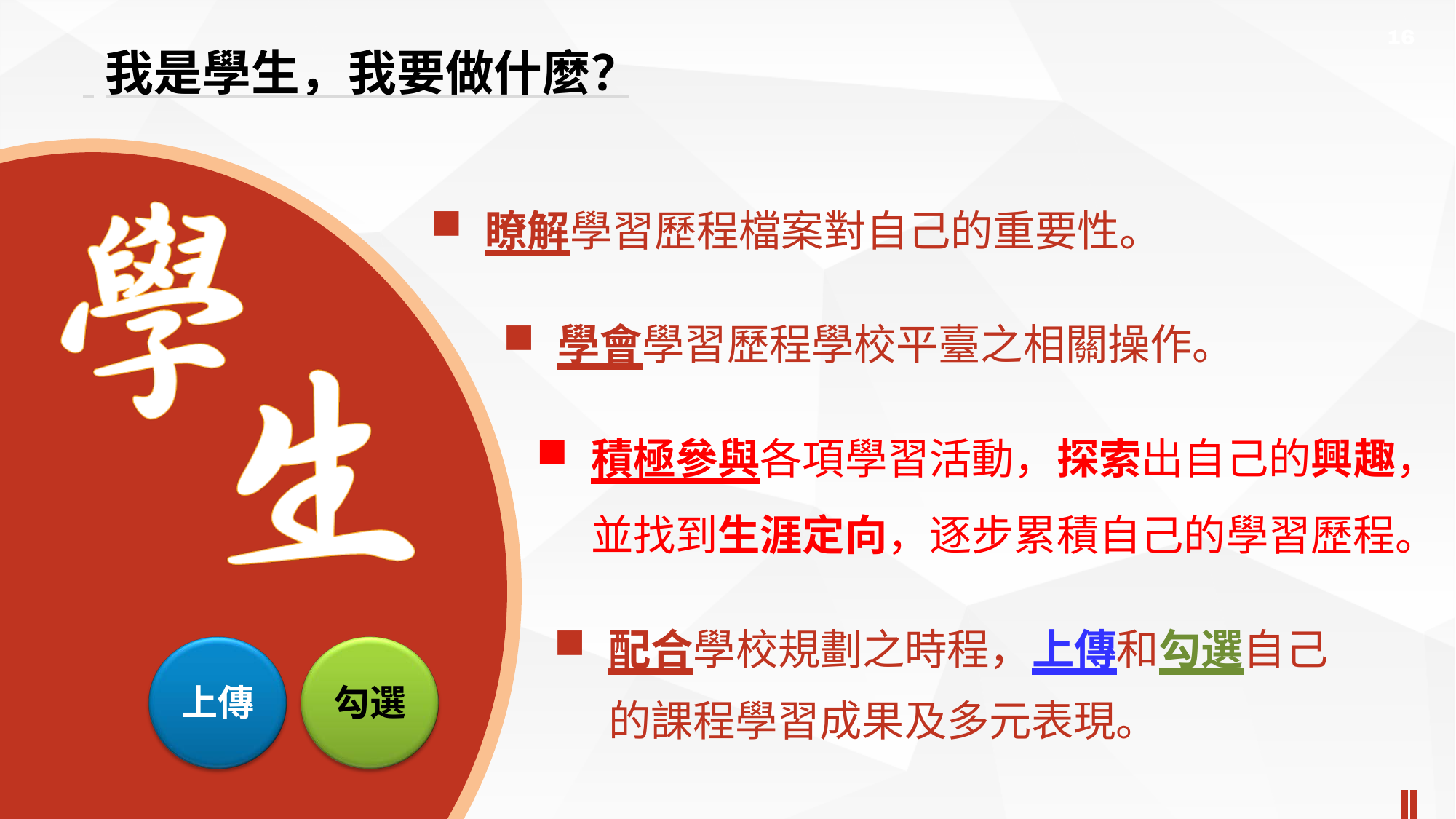

16
# 我是學生，我要做什麼？

瞭解學習歷程檔案對自己的重要性。

學會學習歷程學校平臺之相關操作。
積極參與各項學習活動，探索出自己的興趣， 並找到生涯定向，逐步累積自己的學習歷程。

配合學校規劃之時程，上傳和勾選自己

勾選
上傳
的課程學習成果及多元表現。